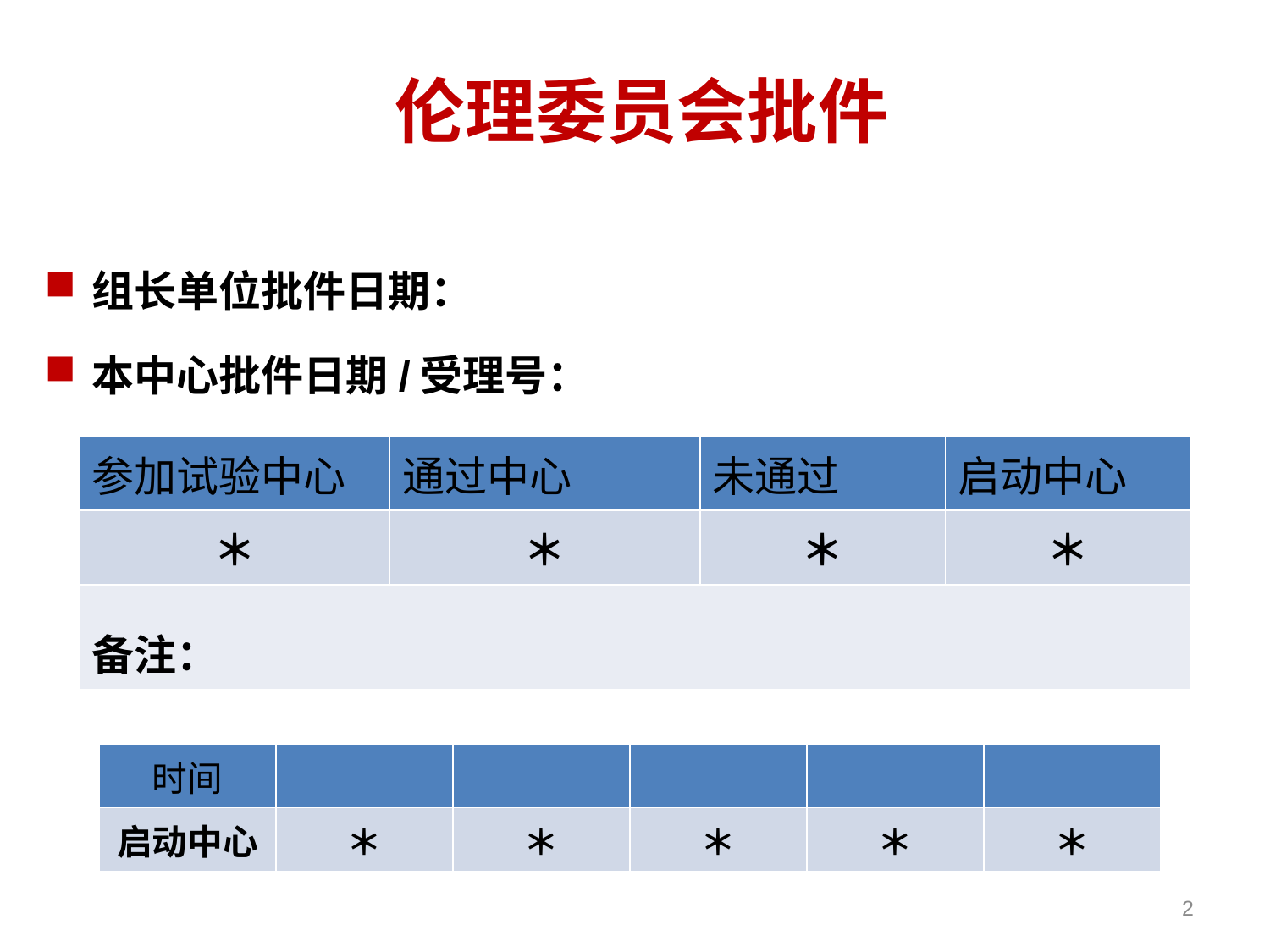

伦理委员会批件
组长单位批件日期：
本中心批件日期/受理号：
| 参加试验中心 | 通过中心 | 未通过 | 启动中心 |
| --- | --- | --- | --- |
| ＊ | ＊ | ＊ | ＊ |
| 备注： |  |  |  |
| 时间 |  |  |  |  |  |
| --- | --- | --- | --- | --- | --- |
| 启动中心 | ＊ | ＊ | ＊ | ＊ | ＊ |
2